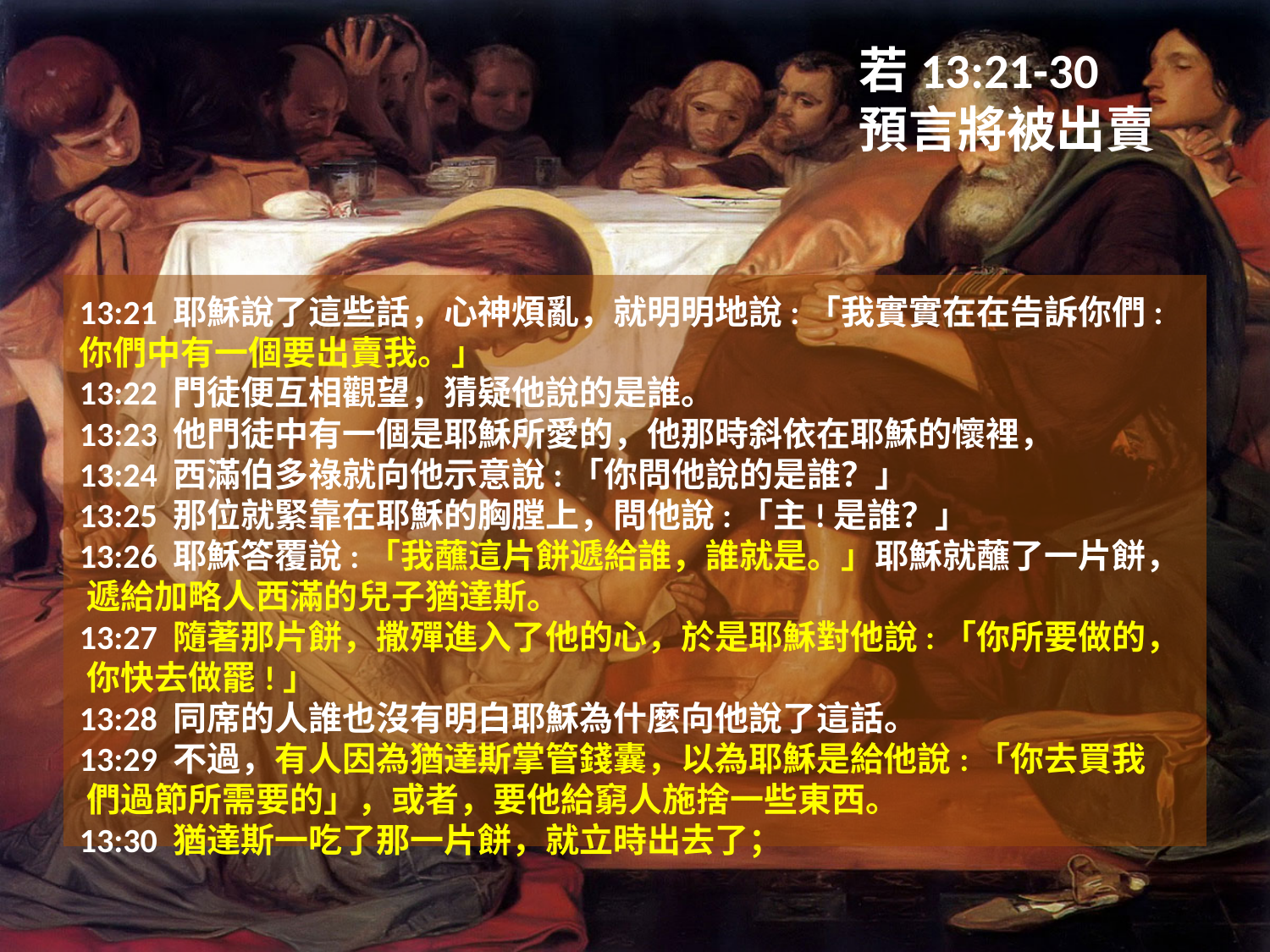

# 若13:21-30 預言將被出賣
　
13:21 耶穌說了這些話，心神煩亂，就明明地說:「我實實在在告訴你們:	 你們中有一個要出賣我。」
13:22 門徒便互相觀望，猜疑他說的是誰。
13:23 他門徒中有一個是耶穌所愛的，他那時斜依在耶穌的懷裡，
13:24 西滿伯多祿就向他示意說:「你問他說的是誰？」
13:25 那位就緊靠在耶穌的胸膛上，問他說:「主!是誰？」
13:26 耶穌答覆說:「我蘸這片餅遞給誰，誰就是。」耶穌就蘸了一片餅，	 遞給加略人西滿的兒子猶達斯。
13:27 隨著那片餅，撒殫進入了他的心，於是耶穌對他說:「你所要做的，	 你快去做罷!」
13:28 同席的人誰也沒有明白耶穌為什麼向他說了這話。
13:29 不過，有人因為猶達斯掌管錢囊，以為耶穌是給他說:「你去買我	 	 們過節所需要的」，或者，要他給窮人施捨一些東西。
13:30 猶達斯一吃了那一片餅，就立時出去了；